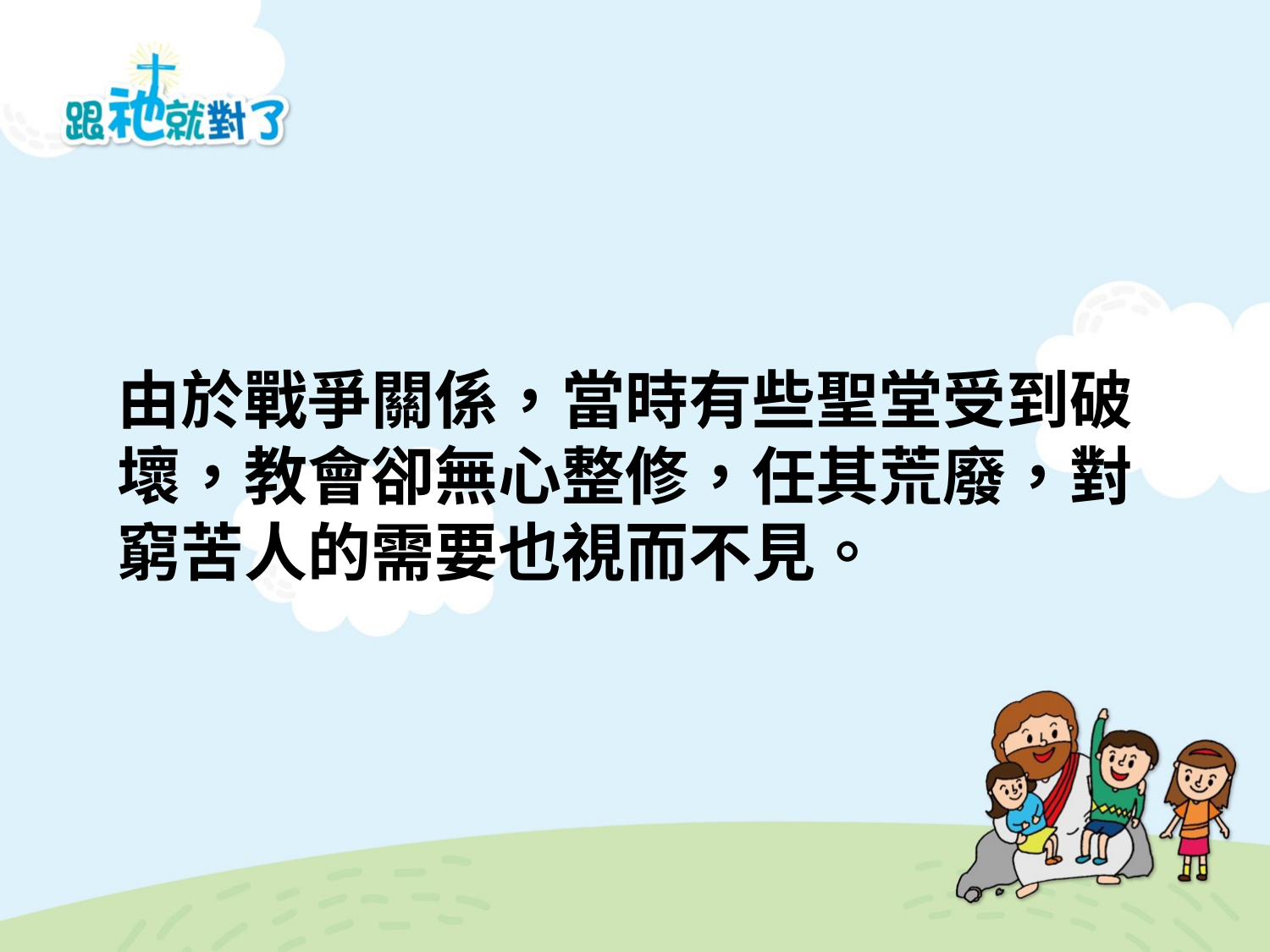

由於戰爭關係，當時有些聖堂受到破壞，教會卻無心整修，任其荒廢，對窮苦人的需要也視而不見。